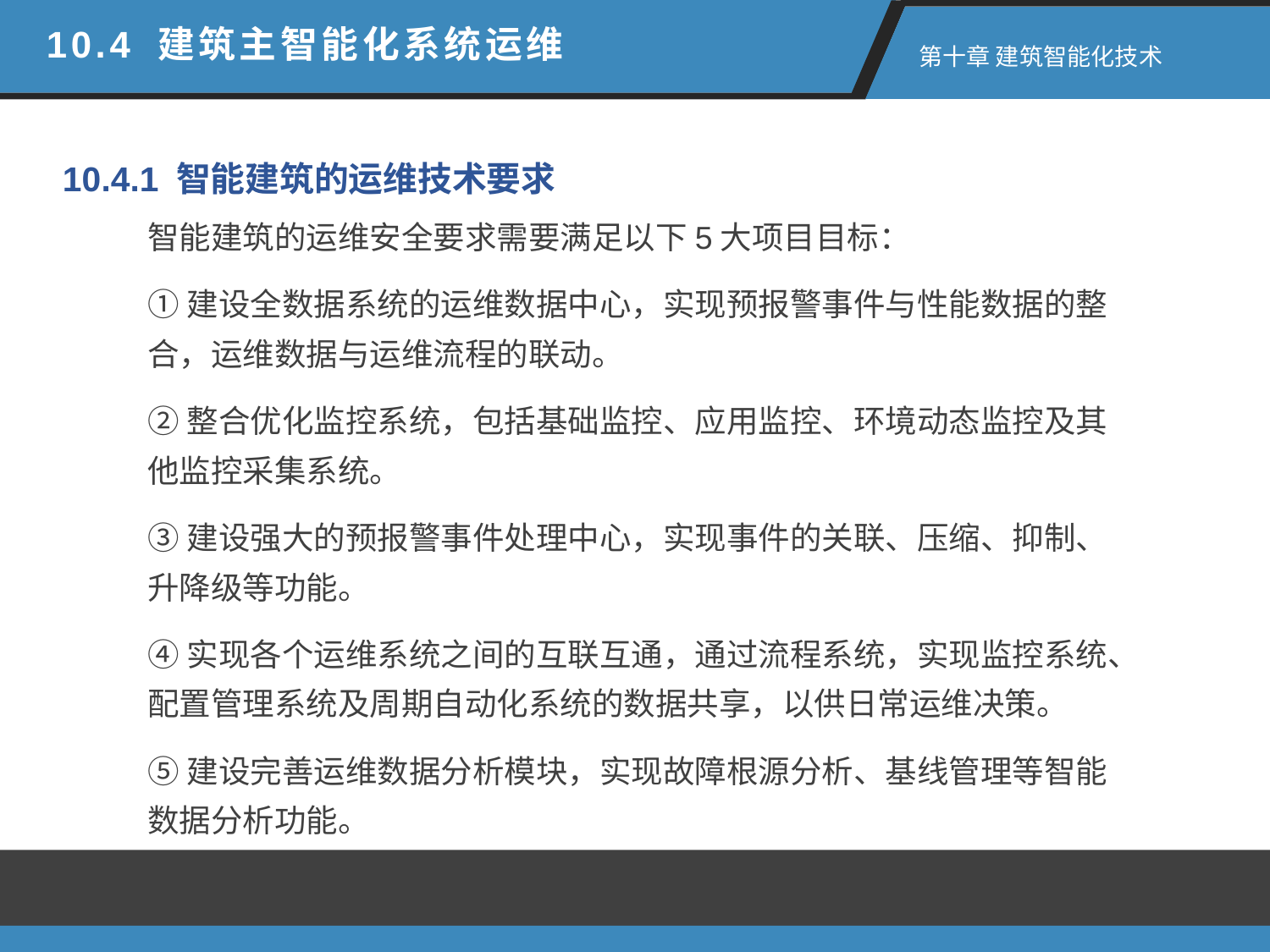

10.4 建筑主智能化系统运维
第十章 建筑智能化技术
10.4.1 智能建筑的运维技术要求
智能建筑的运维安全要求需要满足以下5大项目目标：
①建设全数据系统的运维数据中心，实现预报警事件与性能数据的整合，运维数据与运维流程的联动。
②整合优化监控系统，包括基础监控、应用监控、环境动态监控及其他监控采集系统。
③建设强大的预报警事件处理中心，实现事件的关联、压缩、抑制、升降级等功能。
④实现各个运维系统之间的互联互通，通过流程系统，实现监控系统、配置管理系统及周期自动化系统的数据共享，以供日常运维决策。
⑤建设完善运维数据分析模块，实现故障根源分析、基线管理等智能数据分析功能。